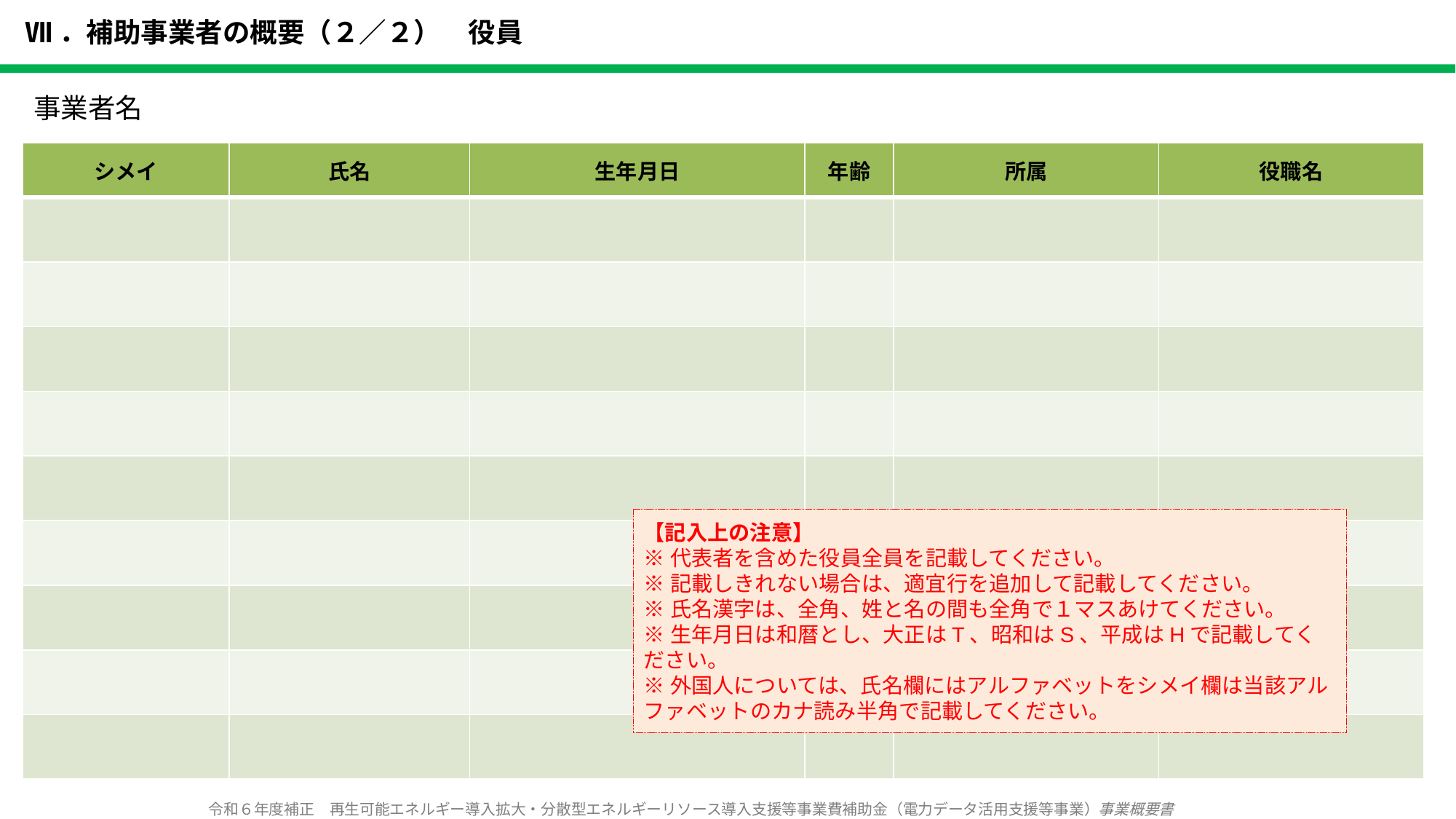

Ⅶ．補助事業者の概要（２／２）　役員
事業者名
| シメイ | 氏名 | 生年月日 | 年齢 | 所属 | 役職名 |
| --- | --- | --- | --- | --- | --- |
|  |  |  |  |  |  |
|  |  |  |  |  |  |
|  |  |  |  |  |  |
|  |  |  |  |  |  |
|  |  |  |  |  |  |
|  |  |  |  |  |  |
|  |  |  |  |  |  |
|  |  |  |  |  |  |
|  |  |  |  |  |  |
【記入上の注意】
※代表者を含めた役員全員を記載してください。
※記載しきれない場合は、適宜行を追加して記載してください。
※氏名漢字は、全角、姓と名の間も全角で１マスあけてください。
※生年月日は和暦とし、大正はT、昭和はS、平成はHで記載してください。
※外国人については、氏名欄にはアルファベットをシメイ欄は当該アルファベットのカナ読み半角で記載してください。